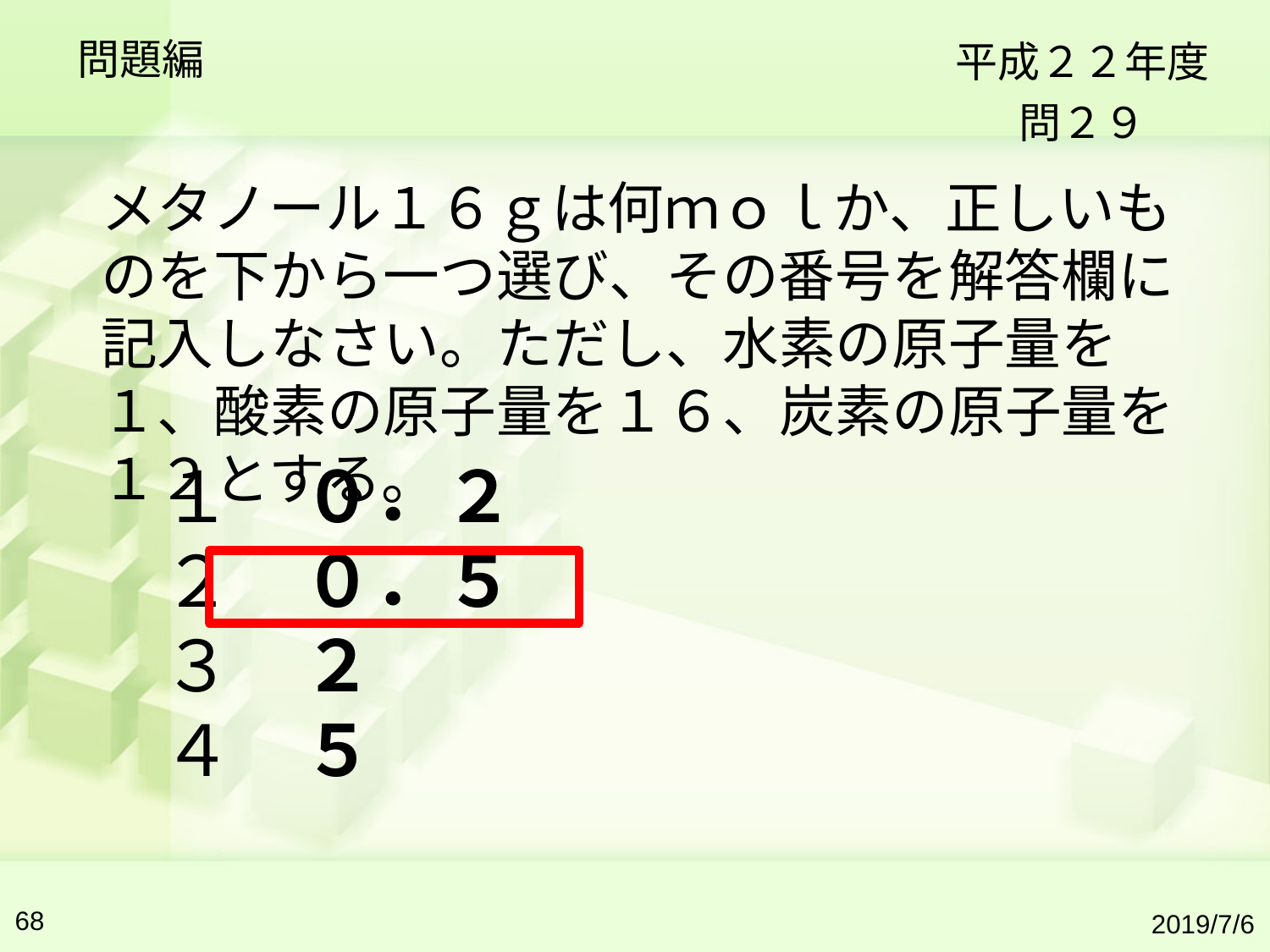

問題編
平成２２年度
問２９
メタノール１６ｇは何ｍｏｌか、正しいものを下から一つ選び、その番号を解答欄に記入しなさい。ただし、水素の原子量を１、酸素の原子量を１６、炭素の原子量を１２とする。
１　０．２
２　０．５
３　２
４　５

68
2019/7/6